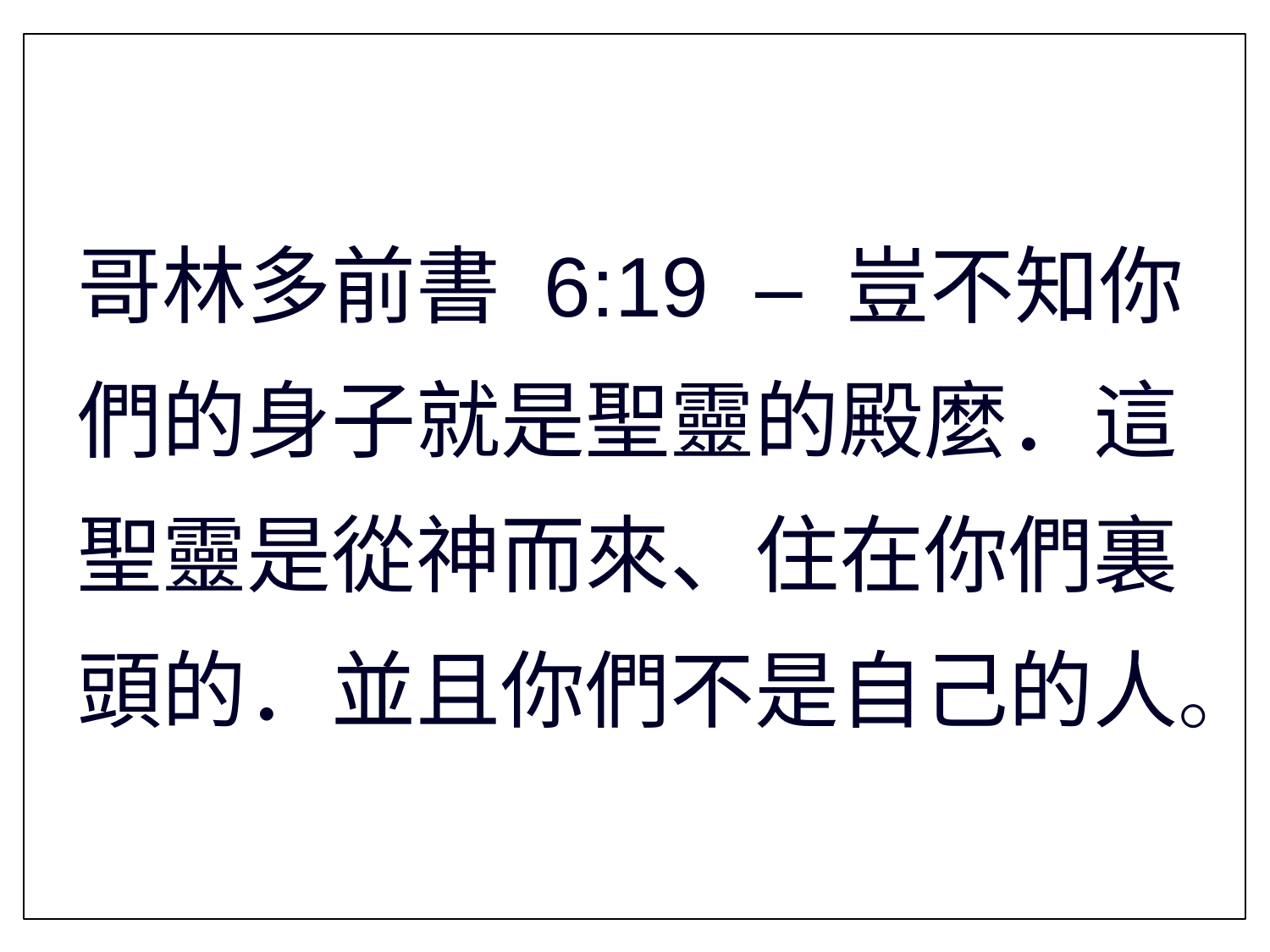

哥林多前書 6:19  – 豈不知你們的身子就是聖靈的殿麼．這聖靈是從神而來、住在你們裏頭的．並且你們不是自己的人。